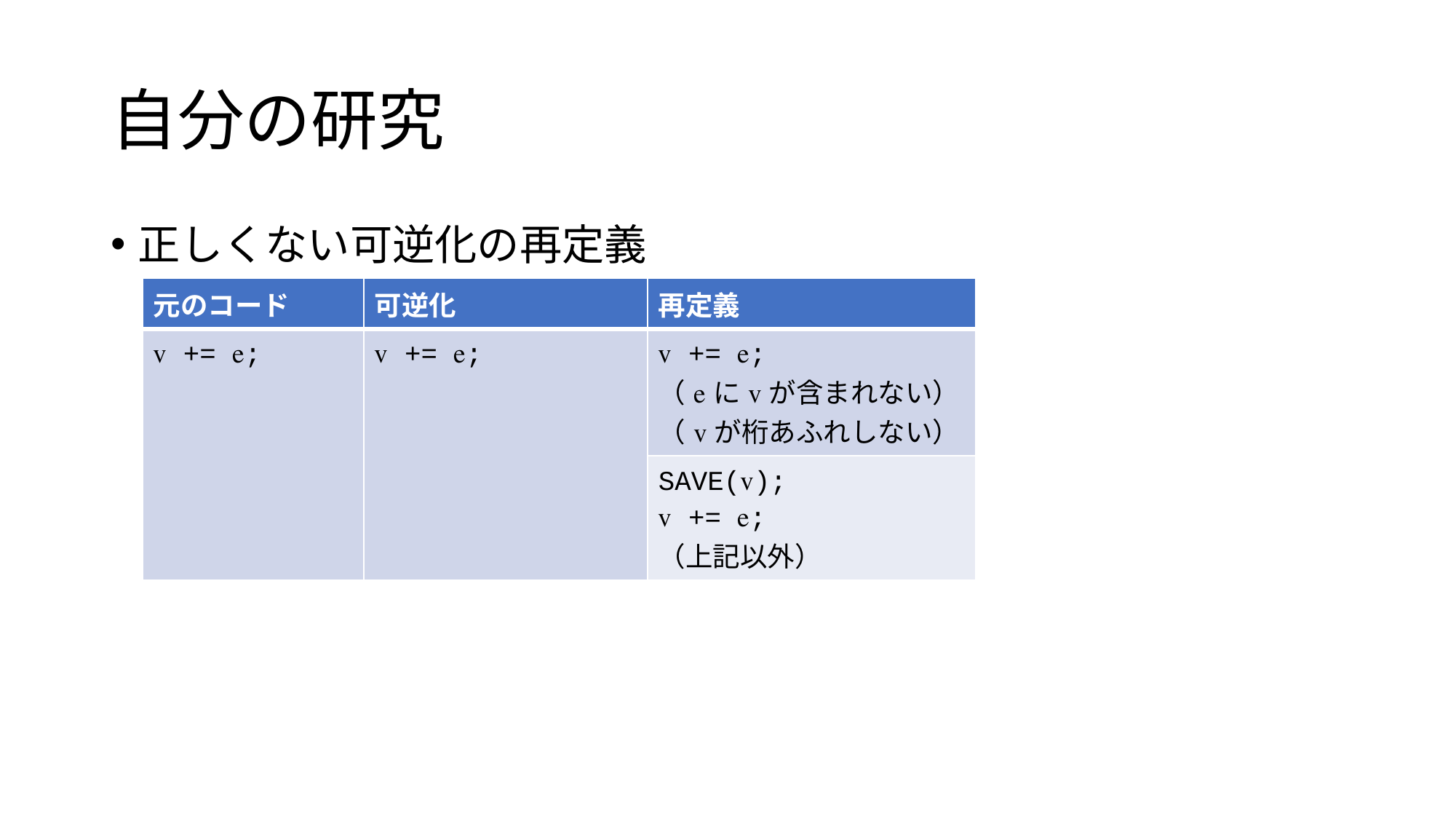

# 自分の研究
正しくない可逆化の再定義

| 元のコード | 可逆化 | 再定義 |
| --- | --- | --- |
| v += e; | v += e; | v += e; （eにvが含まれない） （vが桁あふれしない） |
|  |  | SAVE(v); v += e; （上記以外） |